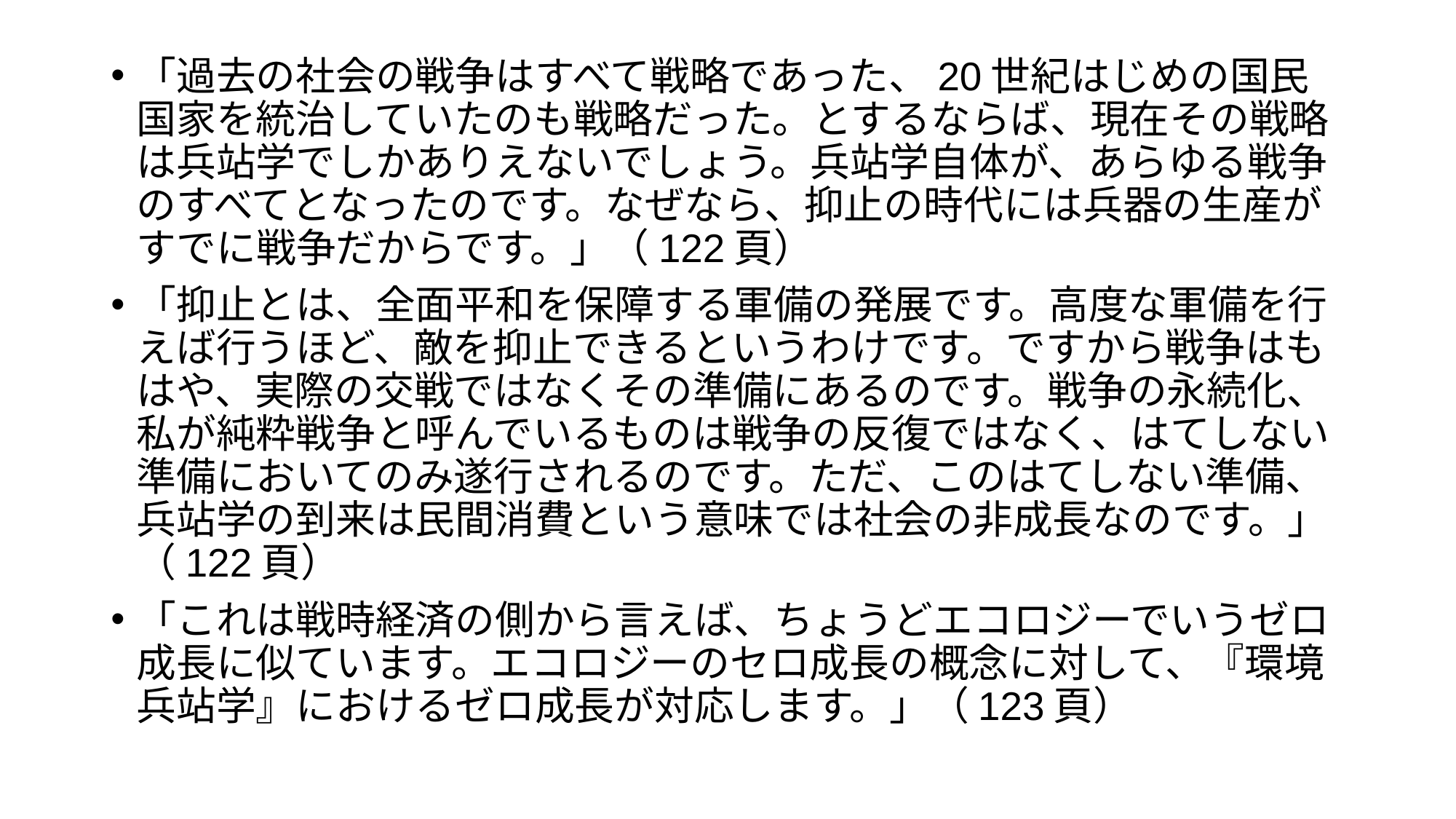

#
「過去の社会の戦争はすべて戦略であった、20世紀はじめの国民国家を統治していたのも戦略だった。とするならば、現在その戦略は兵站学でしかありえないでしょう。兵站学自体が、あらゆる戦争のすべてとなったのです。なぜなら、抑止の時代には兵器の生産がすでに戦争だからです。」（122頁）
「抑止とは、全面平和を保障する軍備の発展です。高度な軍備を行えば行うほど、敵を抑止できるというわけです。ですから戦争はもはや、実際の交戦ではなくその準備にあるのです。戦争の永続化、私が純粋戦争と呼んでいるものは戦争の反復ではなく、はてしない準備においてのみ遂行されるのです。ただ、このはてしない準備、兵站学の到来は民間消費という意味では社会の非成長なのです。」（122頁）
「これは戦時経済の側から言えば、ちょうどエコロジーでいうゼロ成長に似ています。エコロジーのセロ成長の概念に対して、『環境兵站学』におけるゼロ成長が対応します。」（123頁）